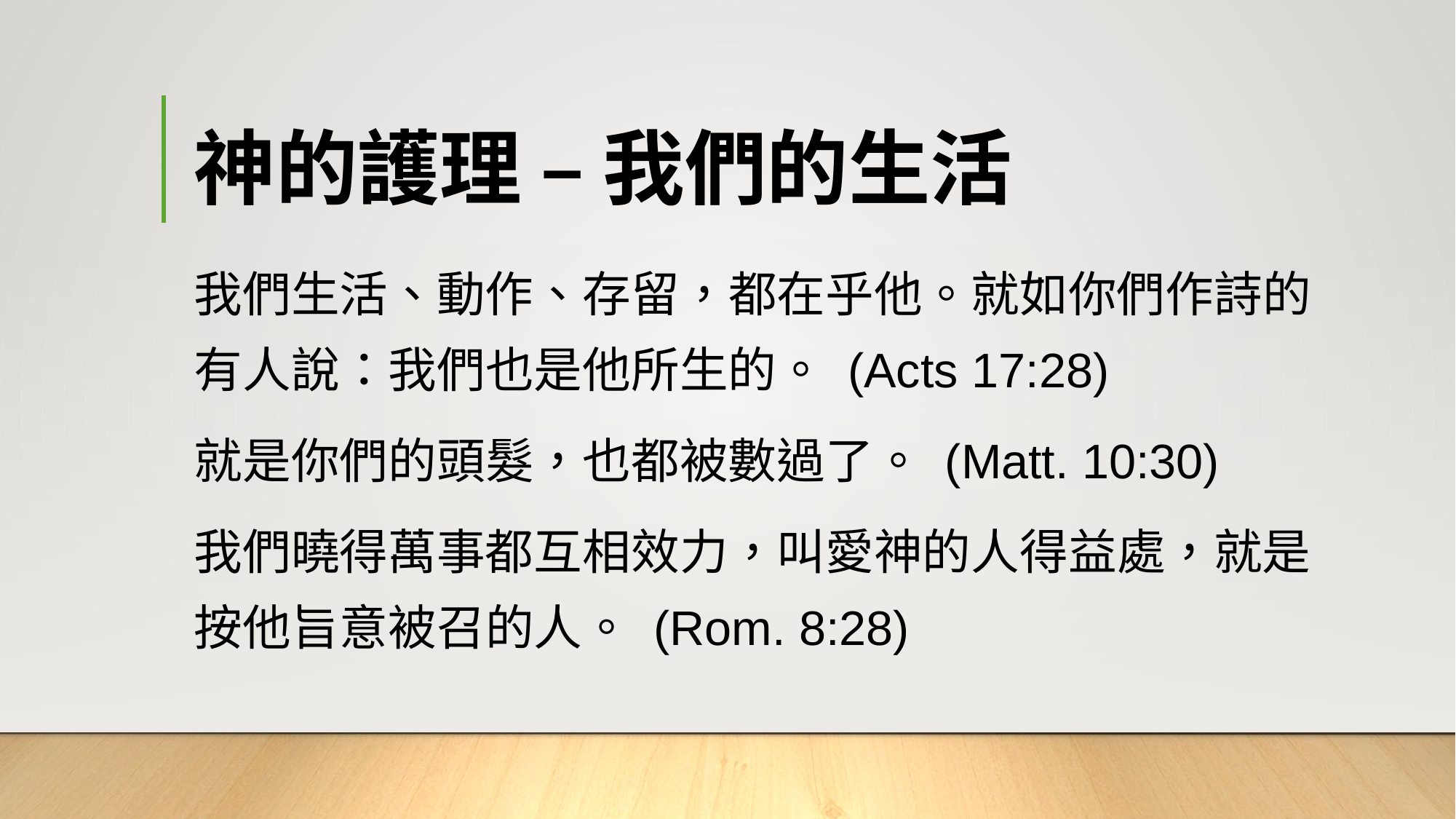

# 神的護理 – 我們的生活
我們生活、動作、存留，都在乎他。就如你們作詩的有人說：我們也是他所生的。 (Acts 17:28)
就是你們的頭髮，也都被數過了。 (Matt. 10:30)
我們曉得萬事都互相效力，叫愛神的人得益處，就是按他旨意被召的人。 (Rom. 8:28)